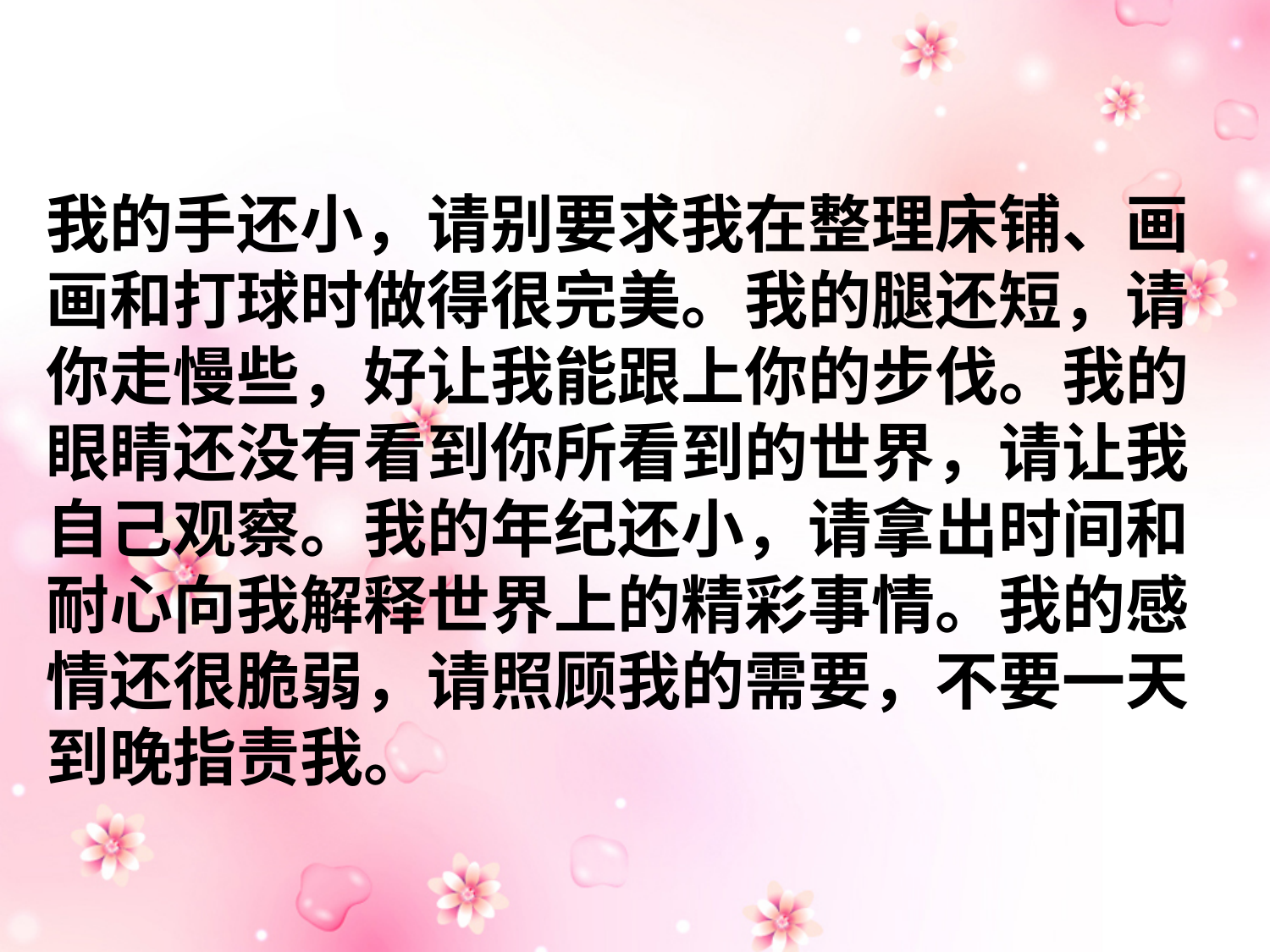

我的手还小，请别要求我在整理床铺、画画和打球时做得很完美。我的腿还短，请你走慢些，好让我能跟上你的步伐。我的眼睛还没有看到你所看到的世界，请让我自己观察。我的年纪还小，请拿出时间和耐心向我解释世界上的精彩事情。我的感情还很脆弱，请照顾我的需要，不要一天到晚指责我。